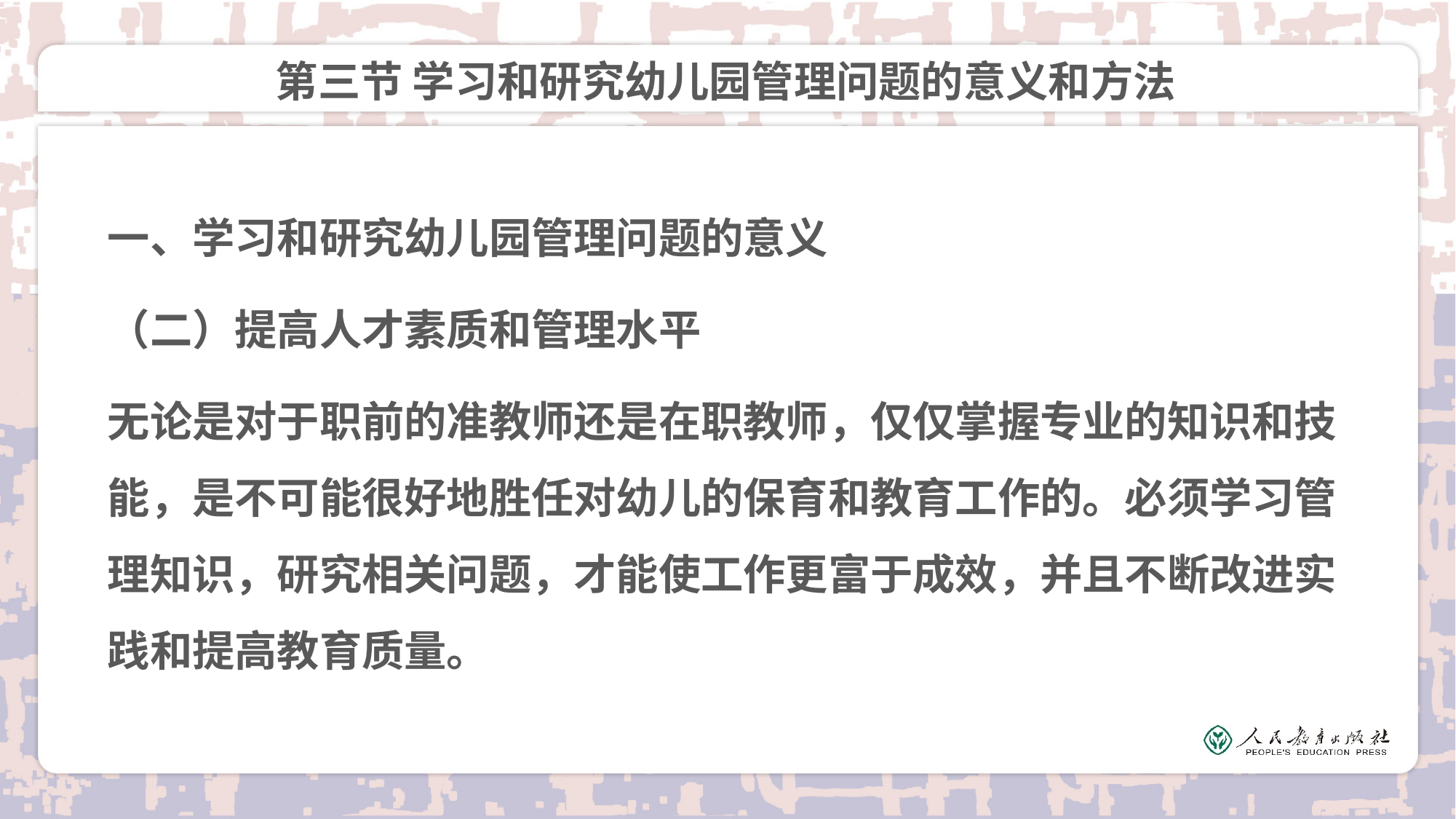

# 第三节 学习和研究幼儿园管理问题的意义和方法
一、学习和研究幼儿园管理问题的意义
（二）提高人才素质和管理水平
无论是对于职前的准教师还是在职教师，仅仅掌握专业的知识和技能，是不可能很好地胜任对幼儿的保育和教育工作的。必须学习管理知识，研究相关问题，才能使工作更富于成效，并且不断改进实践和提高教育质量。